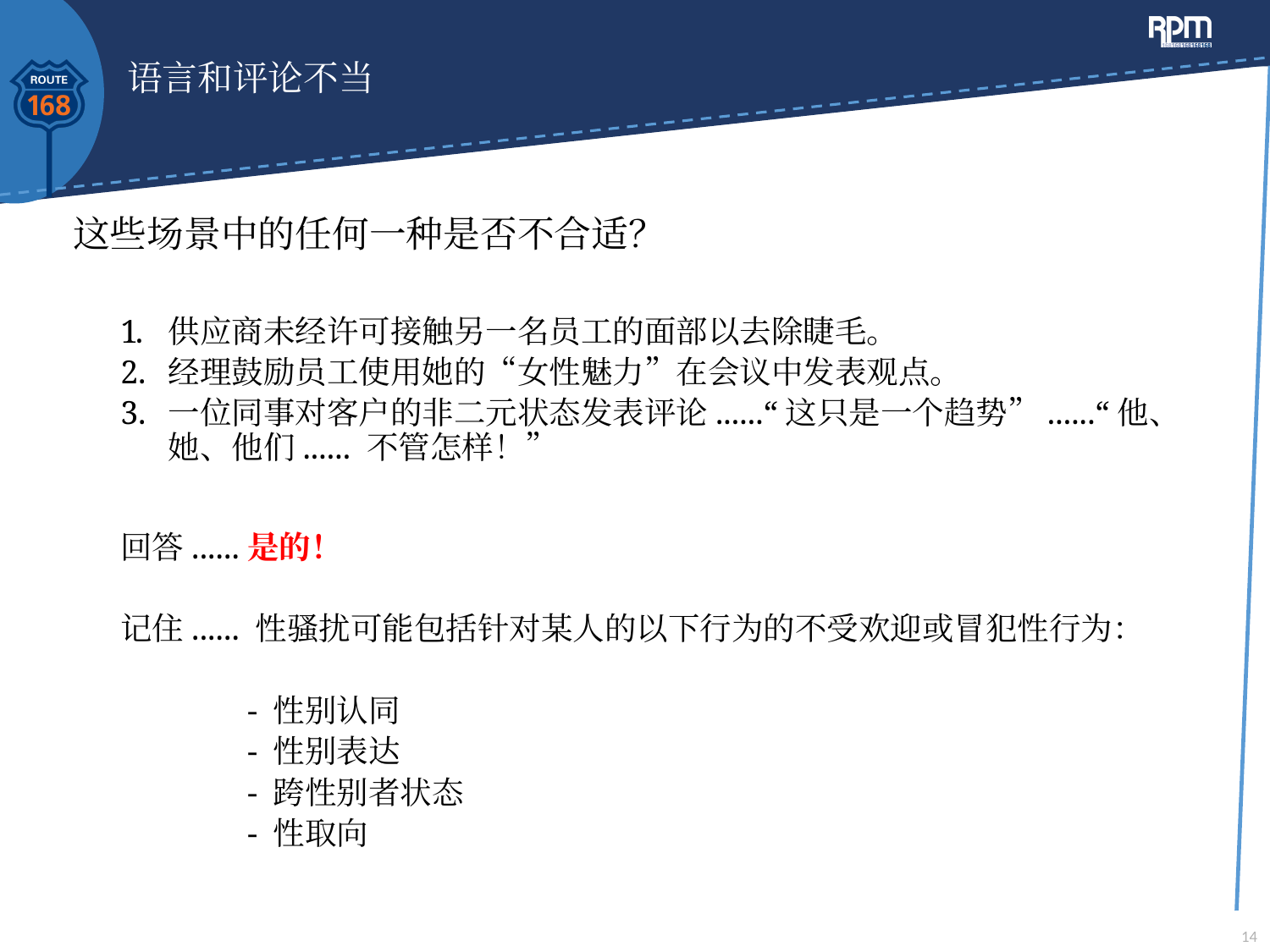

# 语言和评论不当
这些场景中的任何一种是否不合适？

供应商未经许可接触另一名员工的面部以去除睫毛。
经理鼓励员工使用她的“女性魅力”在会议中发表观点。
一位同事对客户的非二元状态发表评论......“这只是一个趋势”......“他、她、他们...... 不管怎样！”

回答......是的！

记住...... 性骚扰可能包括针对某人的以下行为的不受欢迎或冒犯性行为：

	- 性别认同
	- 性别表达
	- 跨性别者状态
	- 性取向
14